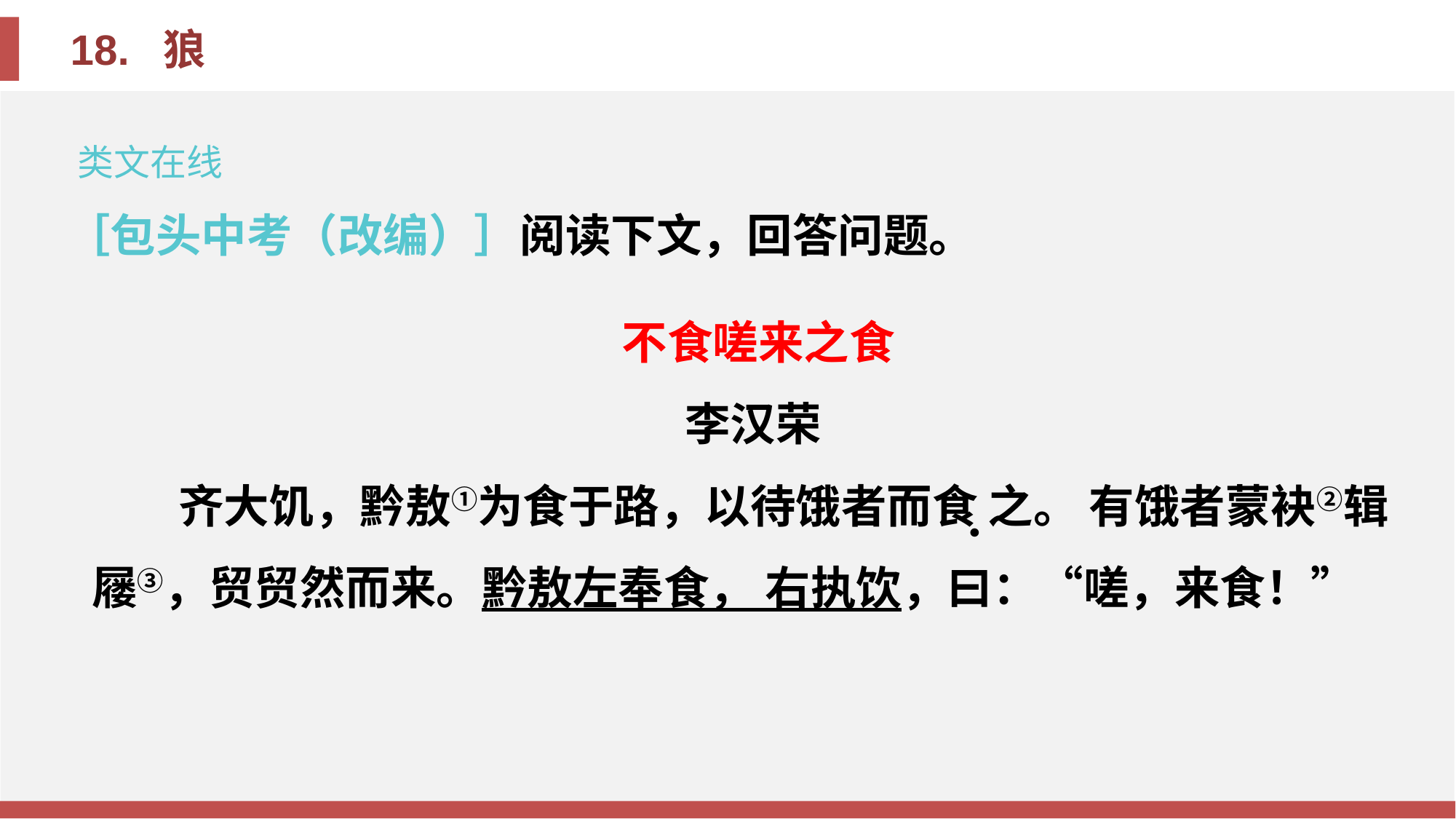

类文在线
［包头中考（改编）］阅读下文，回答问题。
  不食嗟来之食
 李汉荣
齐大饥，黔敖①为食于路，以待饿者而食 之。 有饿者蒙袂②辑屦③，贸贸然而来。黔敖左奉食， 右执饮，曰：“嗟，来食！”
·